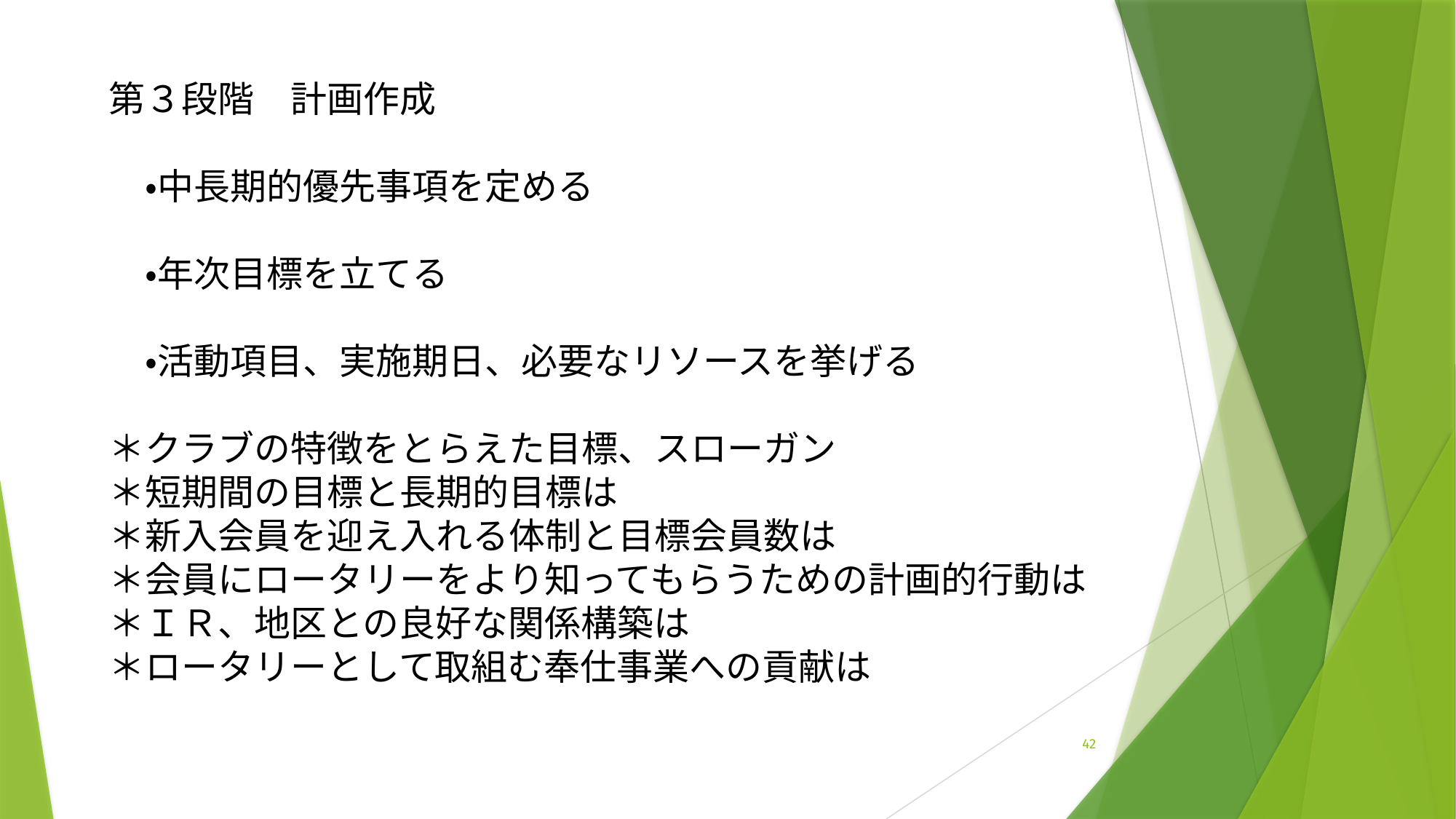

第３段階　計画作成

　・中長期的優先事項を定める

　・年次目標を立てる

　・活動項目、実施期日、必要なリソースを挙げる

＊クラブの特徴をとらえた目標、スローガン
＊短期間の目標と長期的目標は
＊新入会員を迎え入れる体制と目標会員数は
＊会員にロータリーをより知ってもらうための計画的行動は
＊ＩＲ、地区との良好な関係構築は
＊ロータリーとして取組む奉仕事業への貢献は

42